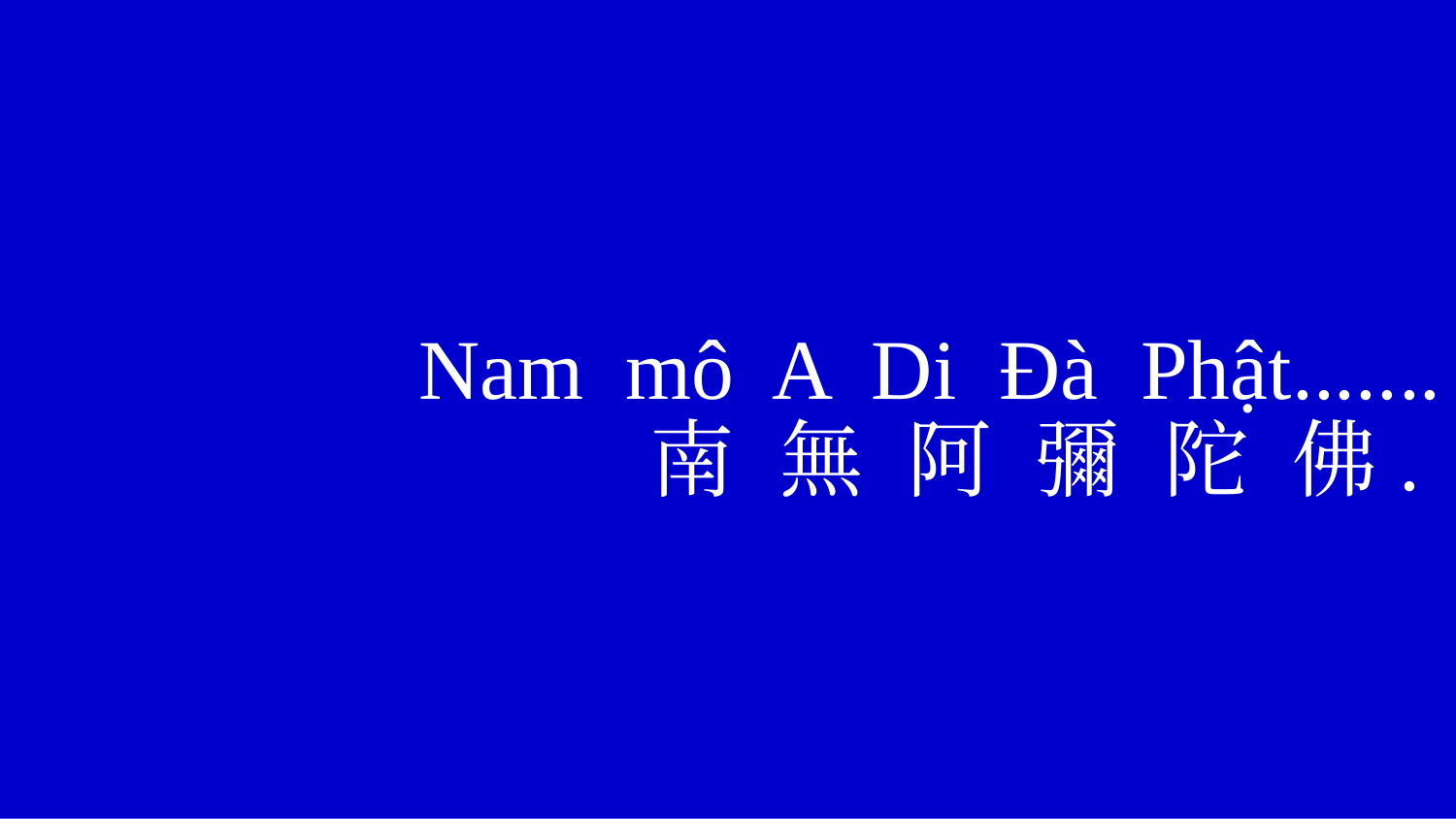

Nam  mô  A  Di  Đà  Phật.......
南  無  阿  彌  陀  佛.